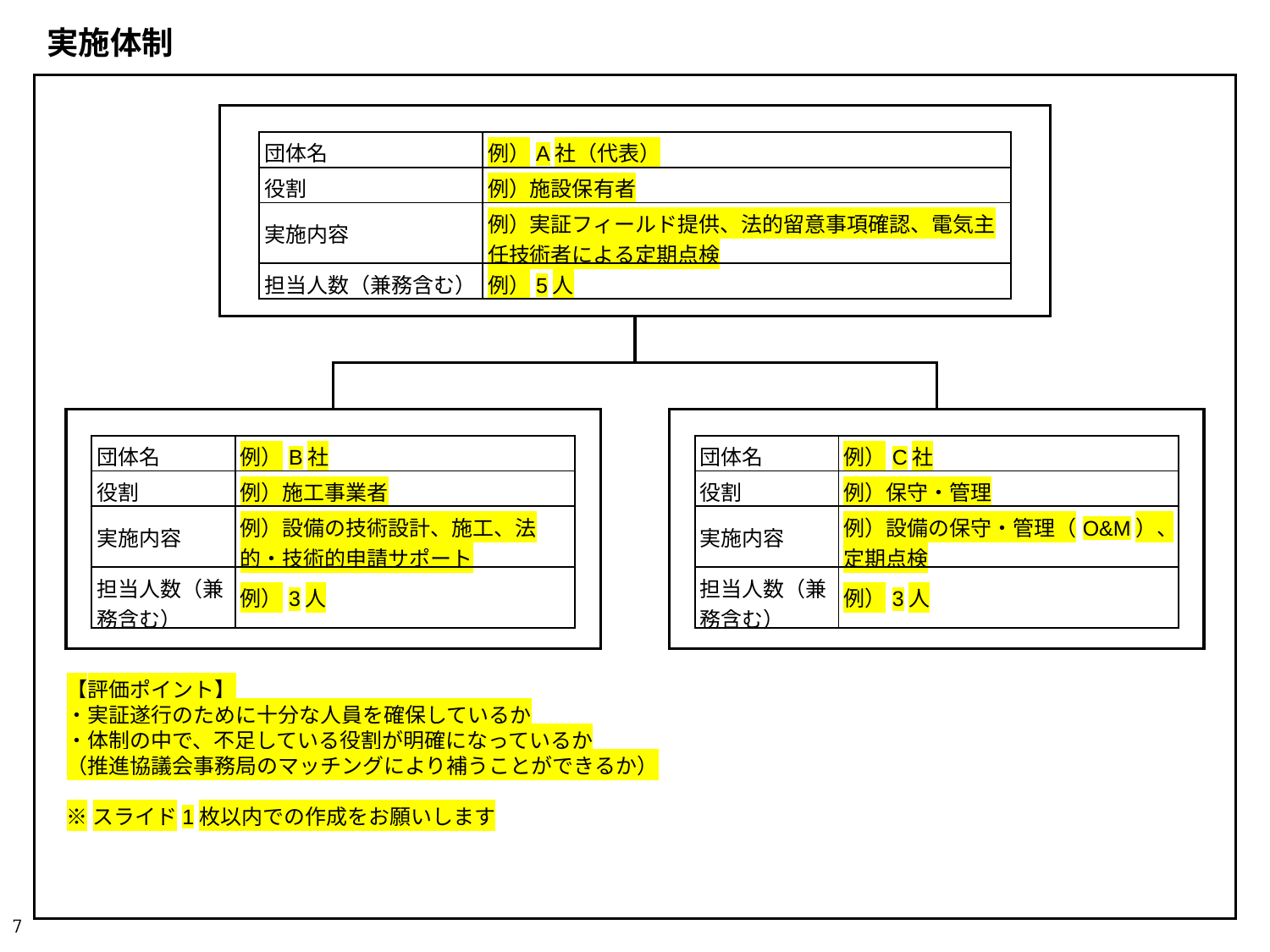

実施体制

| 団体名 | 例）A社（代表） |
| --- | --- |
| 役割 | 例）施設保有者 |
| 実施内容 | 例）実証フィールド提供、法的留意事項確認、電気主任技術者による定期点検 |
| 担当人数（兼務含む） | 例）5人 |

| 団体名 | 例）B社 |
| --- | --- |
| 役割 | 例）施工事業者 |
| 実施内容 | 例）設備の技術設計、施工、法的・技術的申請サポート |
| 担当人数（兼務含む） | 例）3人 |
| 団体名 | 例）C社 |
| --- | --- |
| 役割 | 例）保守・管理 |
| 実施内容 | 例）設備の保守・管理（O&M）、定期点検 |
| 担当人数（兼務含む） | 例）3人 |
【評価ポイント】
・実証遂行のために十分な人員を確保しているか
・体制の中で、不足している役割が明確になっているか
（推進協議会事務局のマッチングにより補うことができるか）

※スライド1枚以内での作成をお願いします
7